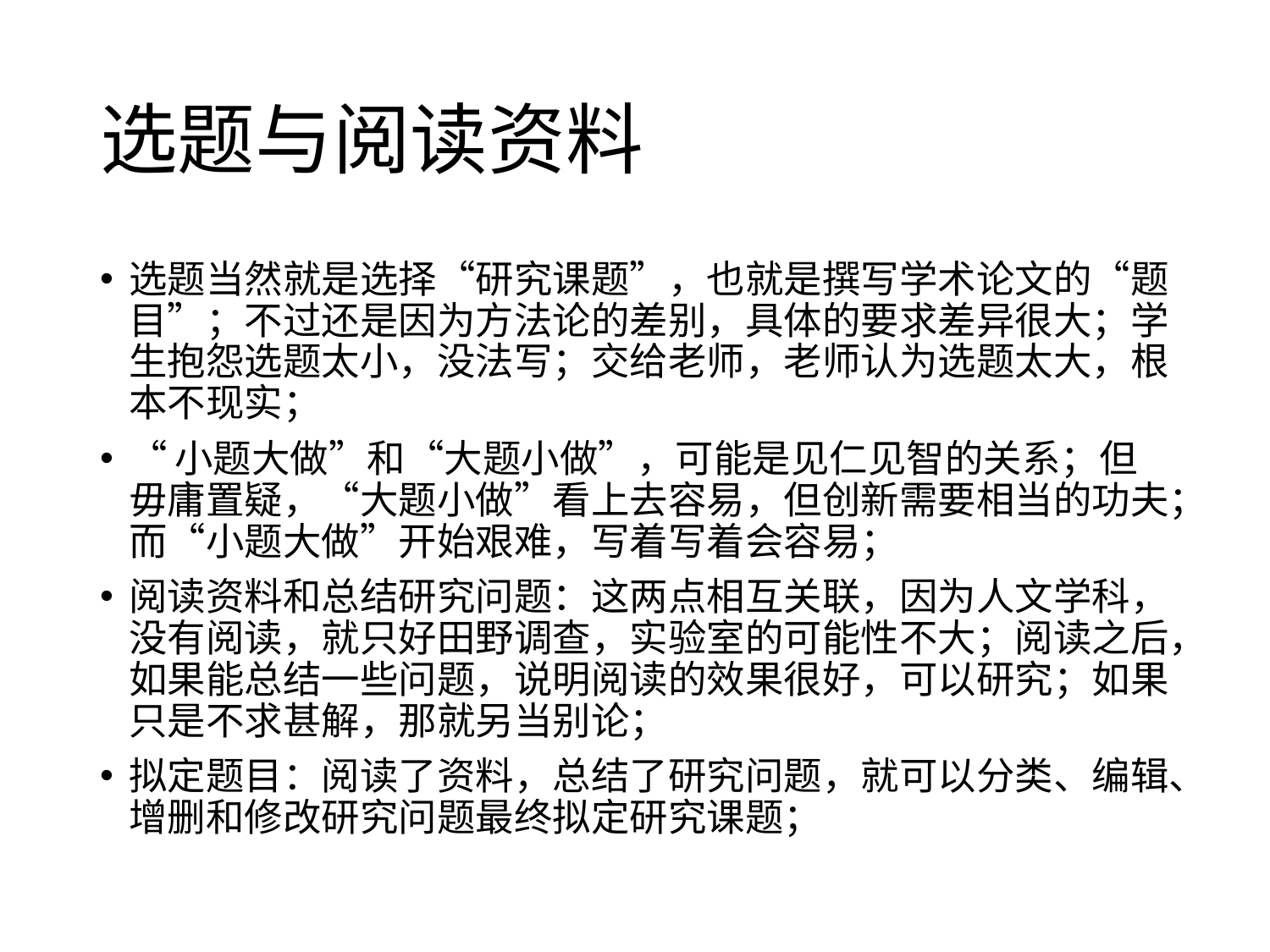

# 选题与阅读资料
选题当然就是选择“研究课题”，也就是撰写学术论文的“题目”；不过还是因为方法论的差别，具体的要求差异很大；学生抱怨选题太小，没法写；交给老师，老师认为选题太大，根本不现实；
“小题大做”和“大题小做”，可能是见仁见智的关系；但毋庸置疑，“大题小做”看上去容易，但创新需要相当的功夫；而“小题大做”开始艰难，写着写着会容易；
阅读资料和总结研究问题：这两点相互关联，因为人文学科，没有阅读，就只好田野调查，实验室的可能性不大；阅读之后，如果能总结一些问题，说明阅读的效果很好，可以研究；如果只是不求甚解，那就另当别论；
拟定题目：阅读了资料，总结了研究问题，就可以分类、编辑、增删和修改研究问题最终拟定研究课题；